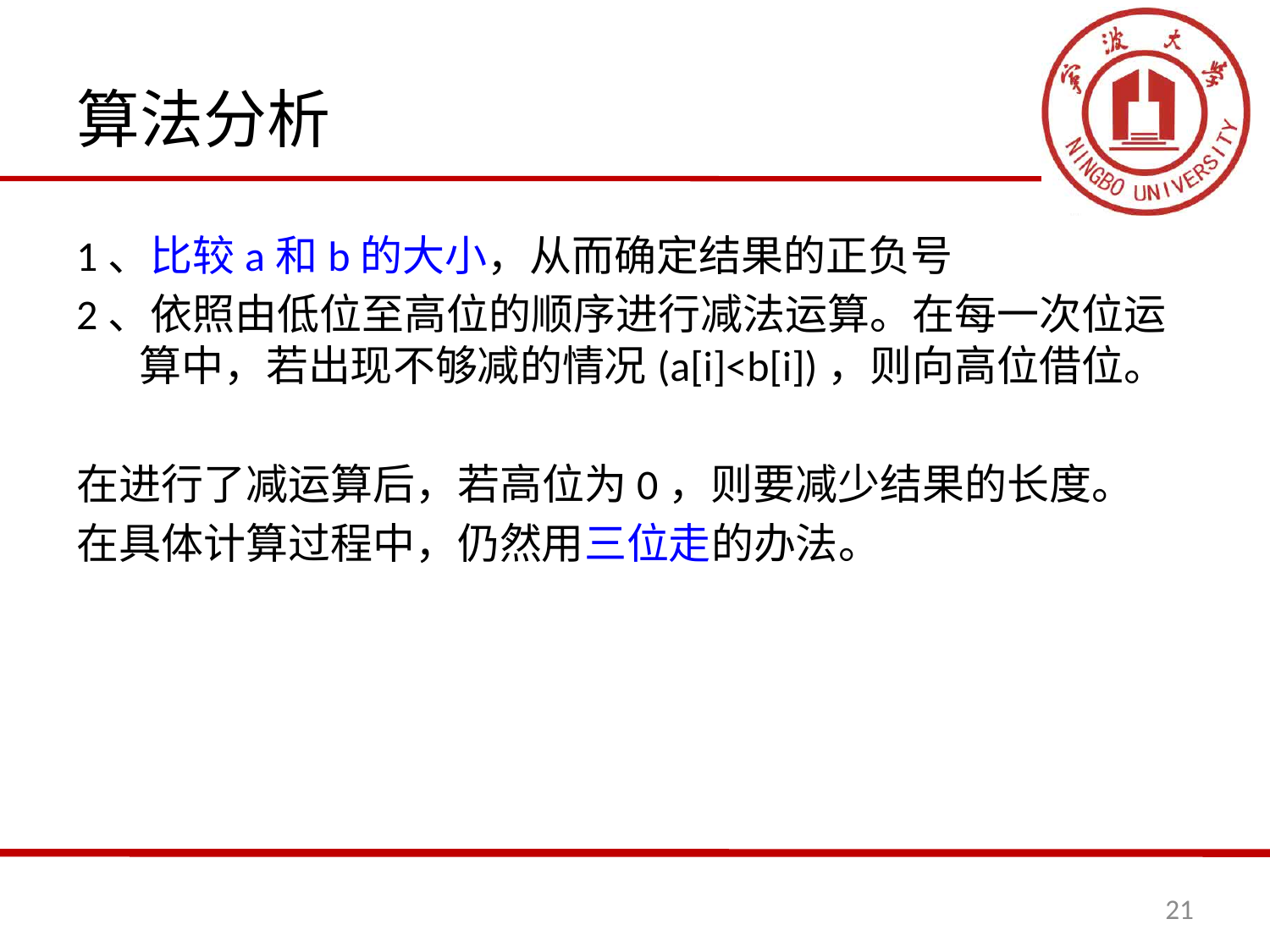

# 算法分析
1、比较a和b的大小，从而确定结果的正负号
2、依照由低位至高位的顺序进行减法运算。在每一次位运算中，若出现不够减的情况(a[i]<b[i])，则向高位借位。

在进行了减运算后，若高位为0，则要减少结果的长度。
在具体计算过程中，仍然用三位走的办法。

21